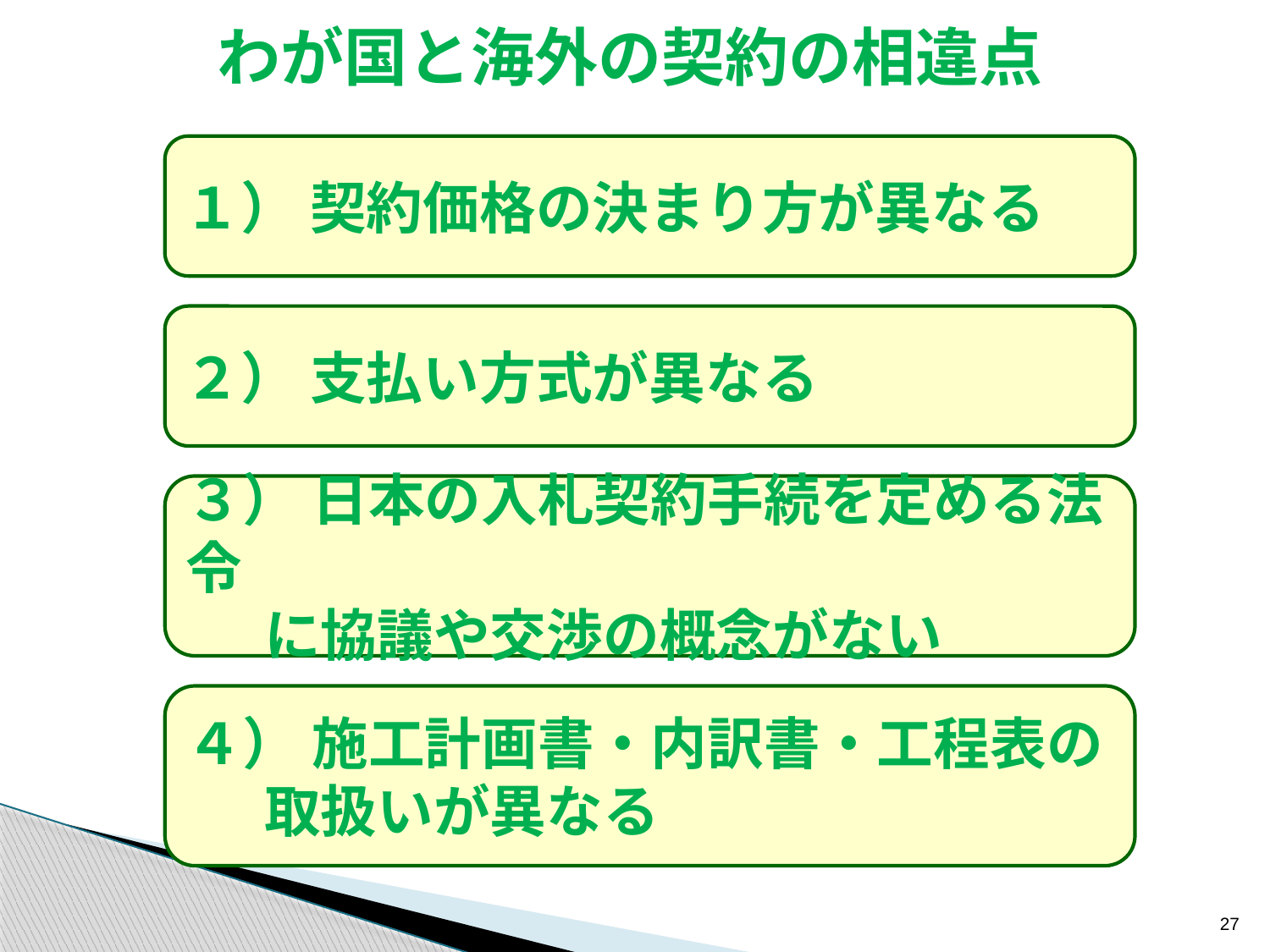

わが国と海外の契約の相違点
１） 契約価格の決まり方が異なる
２） 支払い方式が異なる
３） 日本の入札契約手続を定める法令
     に協議や交渉の概念がない
４） 施工計画書・内訳書・工程表の
     取扱いが異なる
27